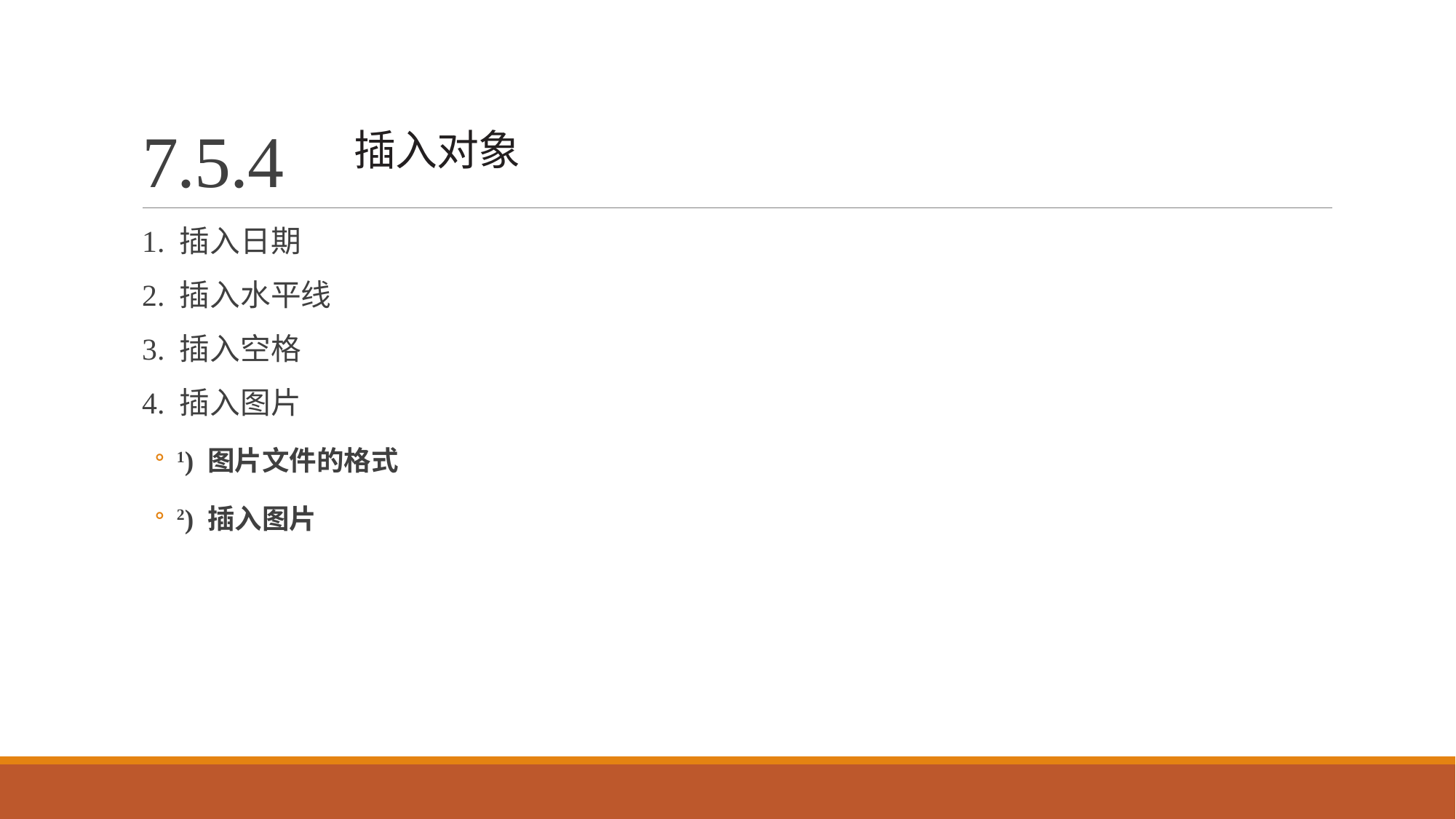

# 7.5.4   插入对象
1. 插入日期
2. 插入水平线
3. 插入空格
4. 插入图片
1) 图片文件的格式
2) 插入图片